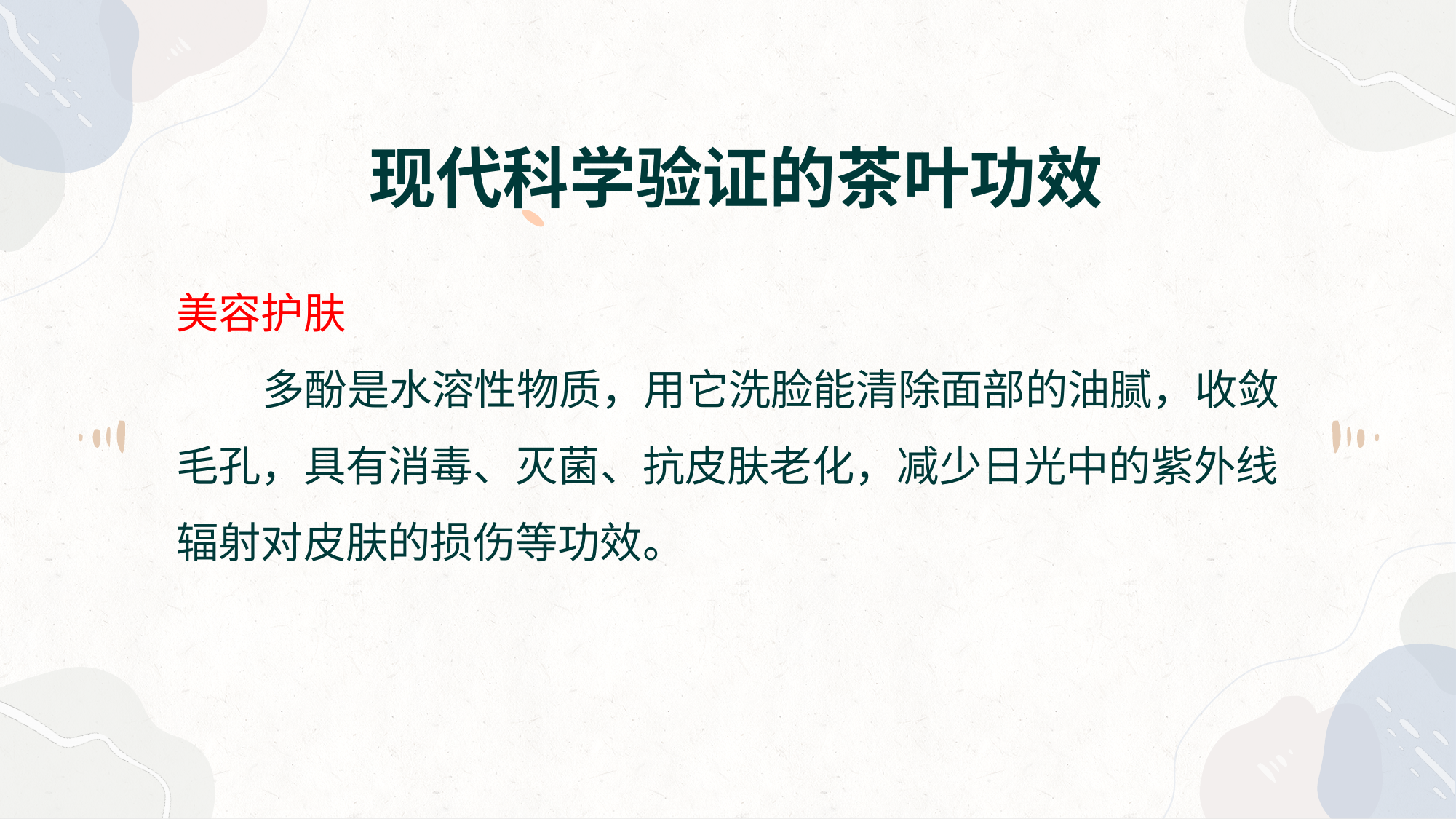

现代科学验证的茶叶功效

美容护肤
        多酚是水溶性物质，用它洗脸能清除面部的油腻，收敛毛孔，具有消毒、灭菌、抗皮肤老化，减少日光中的紫外线辐射对皮肤的损伤等功效。